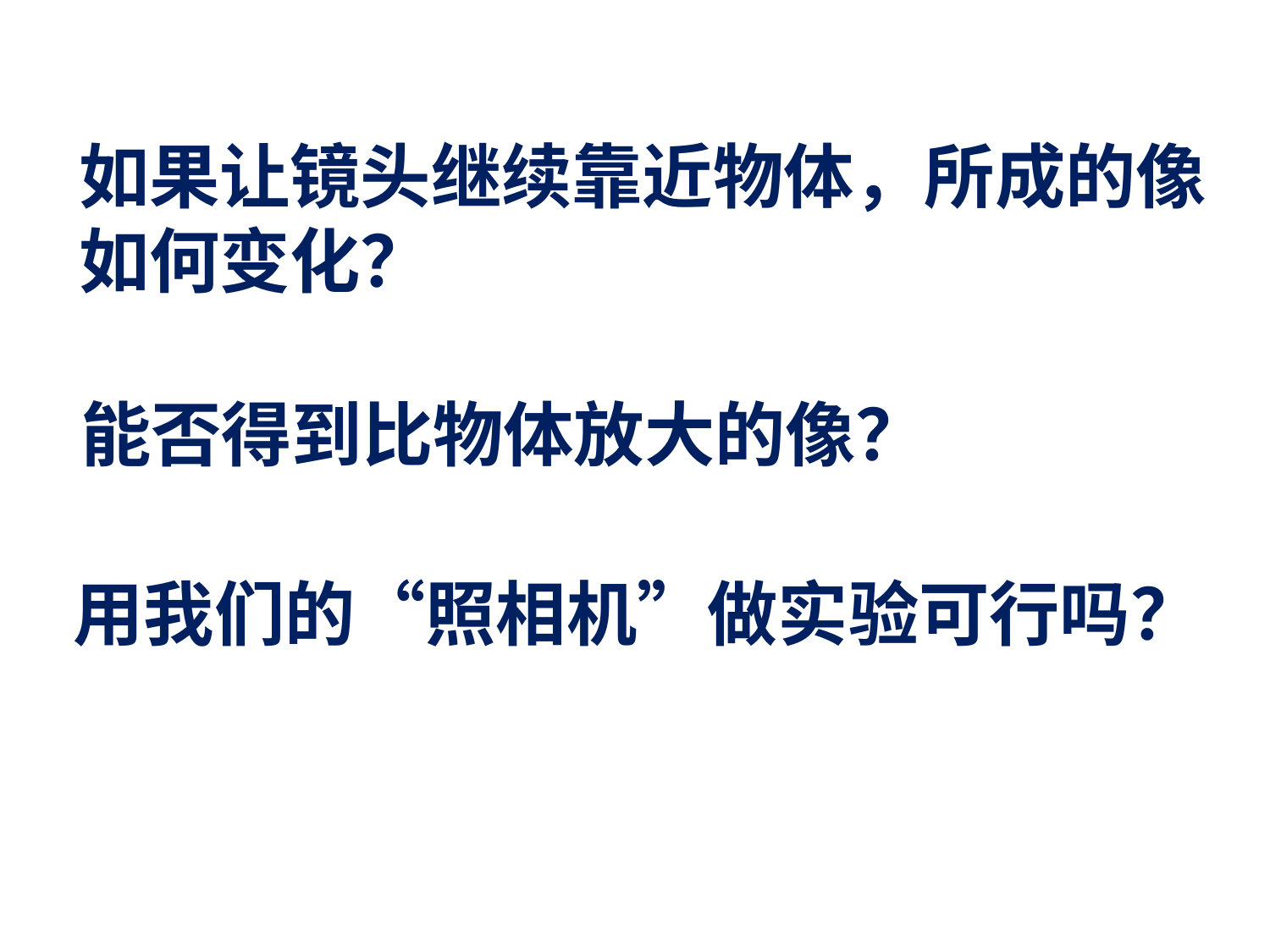

# 如果让镜头继续靠近物体，所成的像如何变化？
能否得到比物体放大的像？
用我们的“照相机”做实验可行吗？